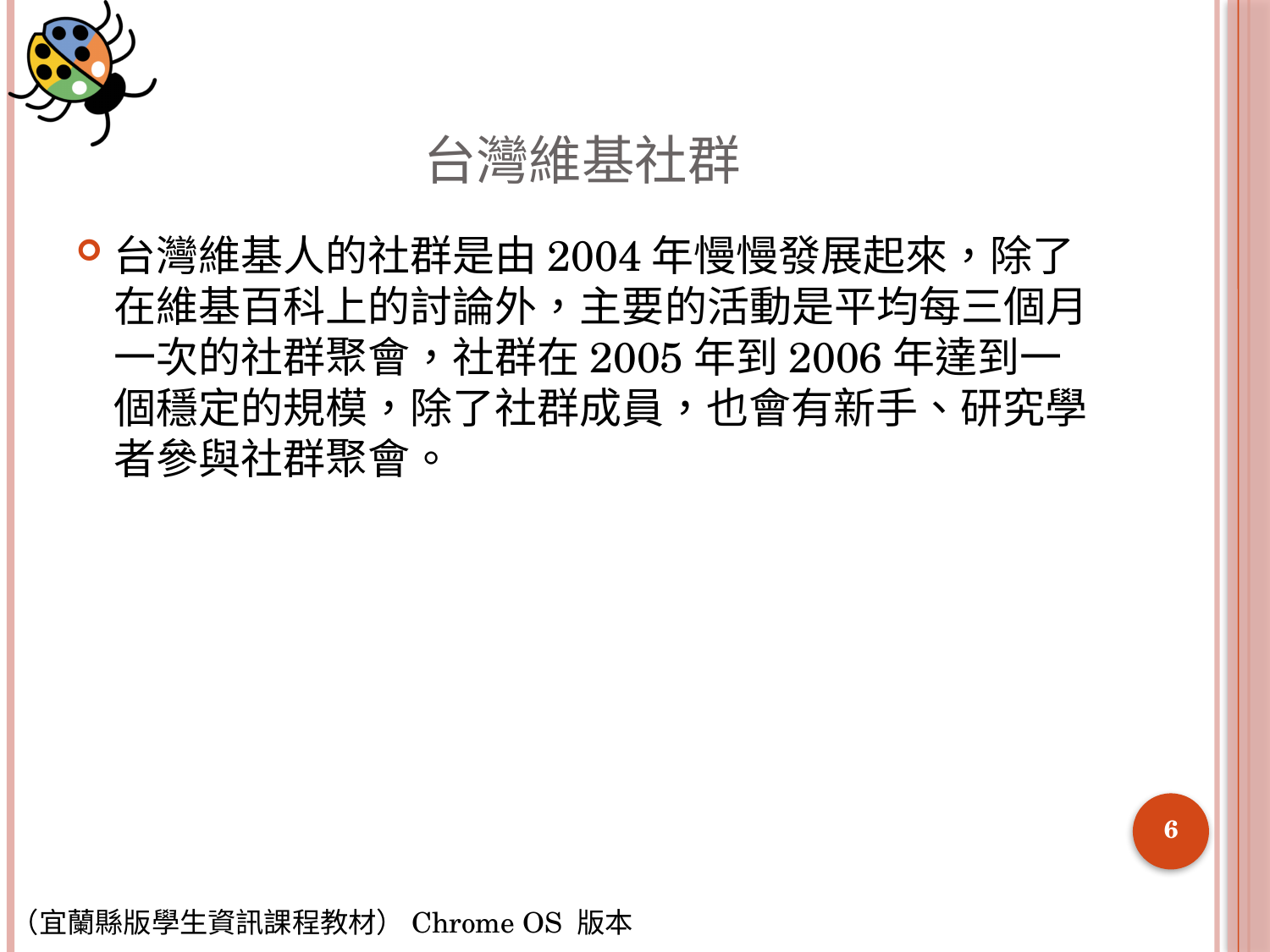

# 台灣維基社群
台灣維基人的社群是由2004年慢慢發展起來，除了在維基百科上的討論外，主要的活動是平均每三個月一次的社群聚會，社群在2005年到2006年達到一 個穩定的規模，除了社群成員，也會有新手、研究學者參與社群聚會。
6